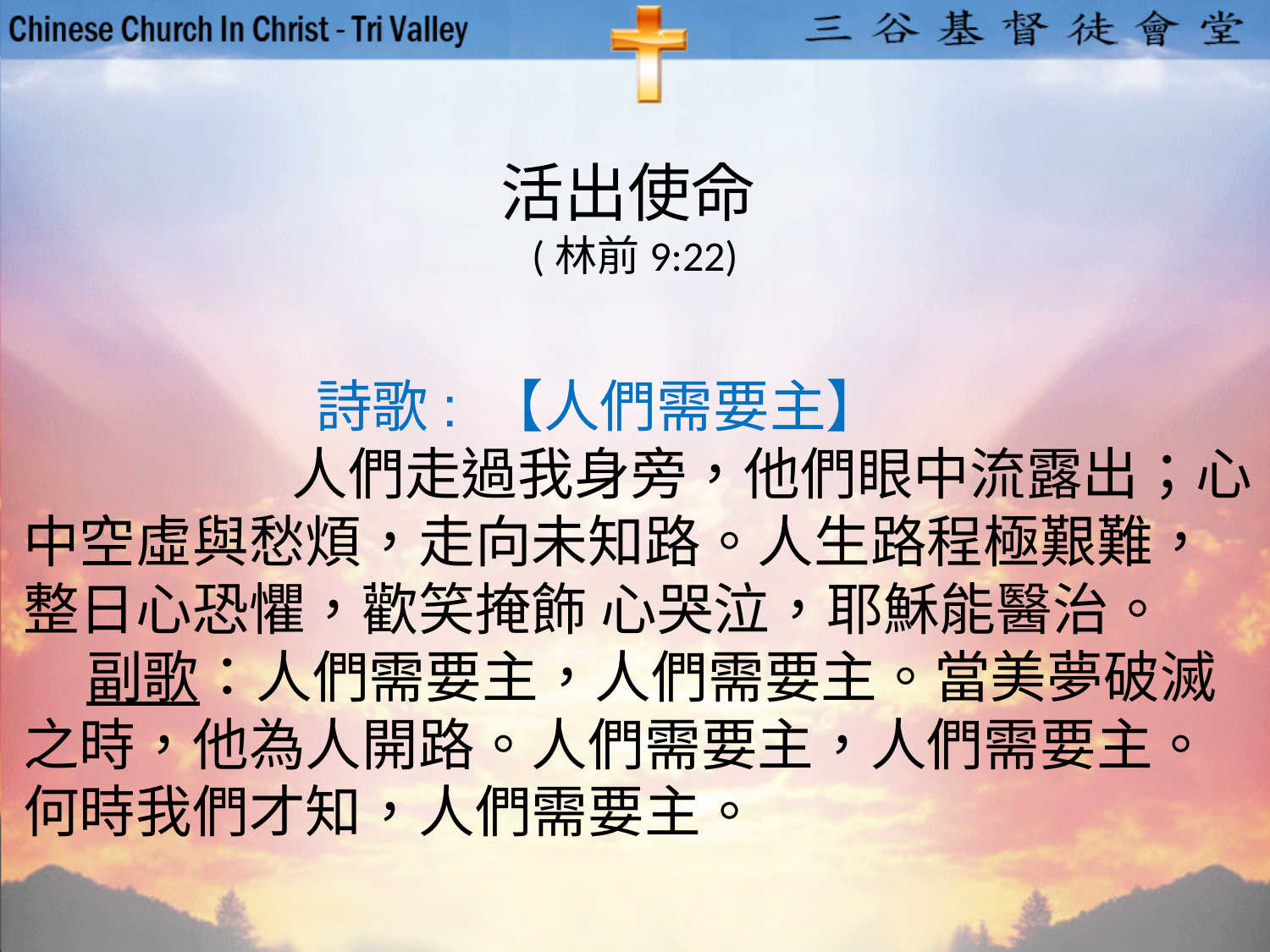

活出使命
(林前9:22)

                      詩歌: 【人們需要主】
		 人們走過我身旁，他們眼中流露出；心中空虛與愁煩，走向未知路。人生路程極艱難，整日心恐懼，歡笑掩飾 心哭泣，耶穌能醫治。
     副歌：人們需要主，人們需要主。當美夢破滅之時，他為人開路。人們需要主，人們需要主。何時我們才知，人們需要主。